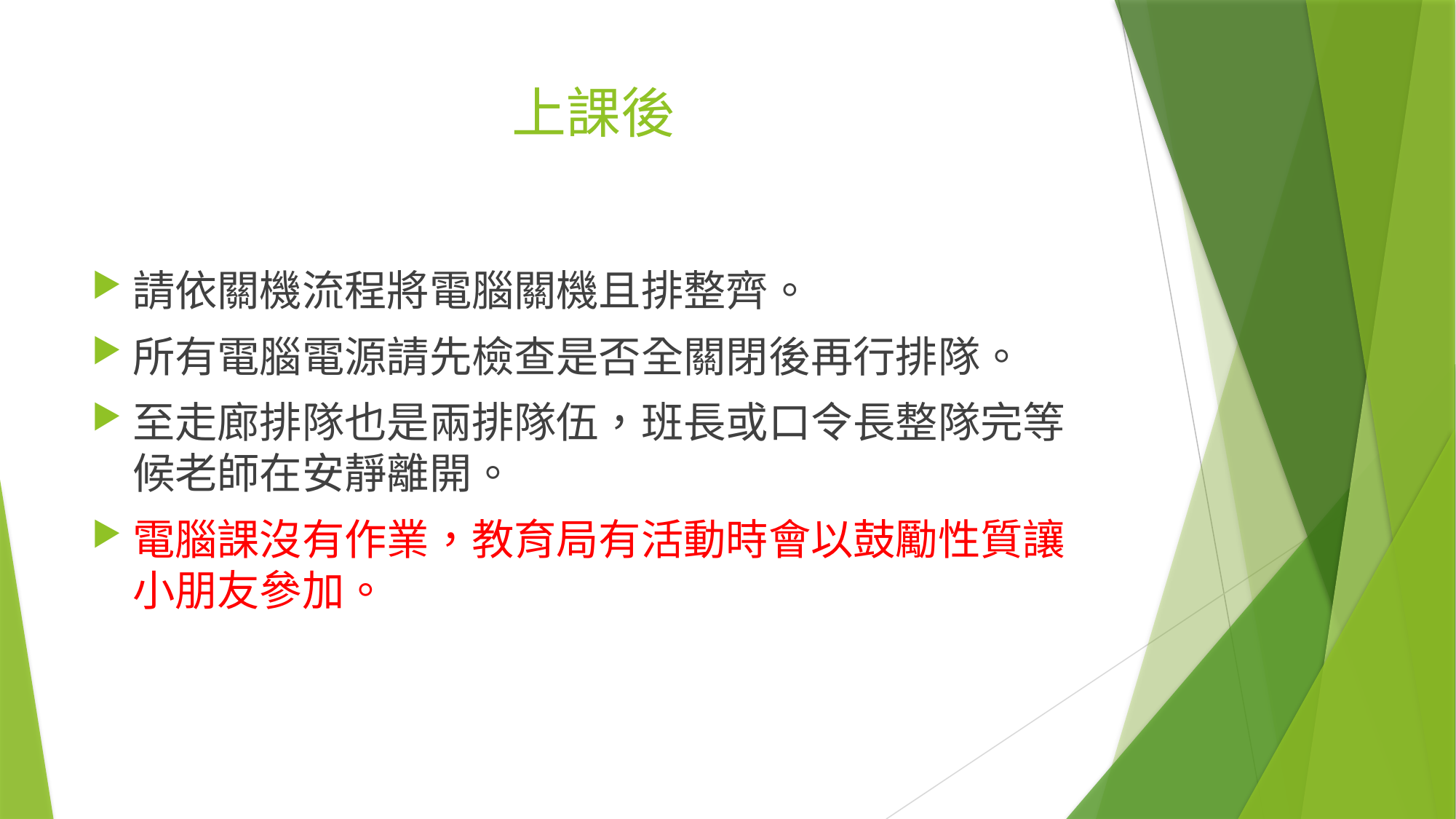

# 上課後
請依關機流程將電腦關機且排整齊。
所有電腦電源請先檢查是否全關閉後再行排隊。
至走廊排隊也是兩排隊伍，班長或口令長整隊完等候老師在安靜離開。
電腦課沒有作業，教育局有活動時會以鼓勵性質讓小朋友參加。